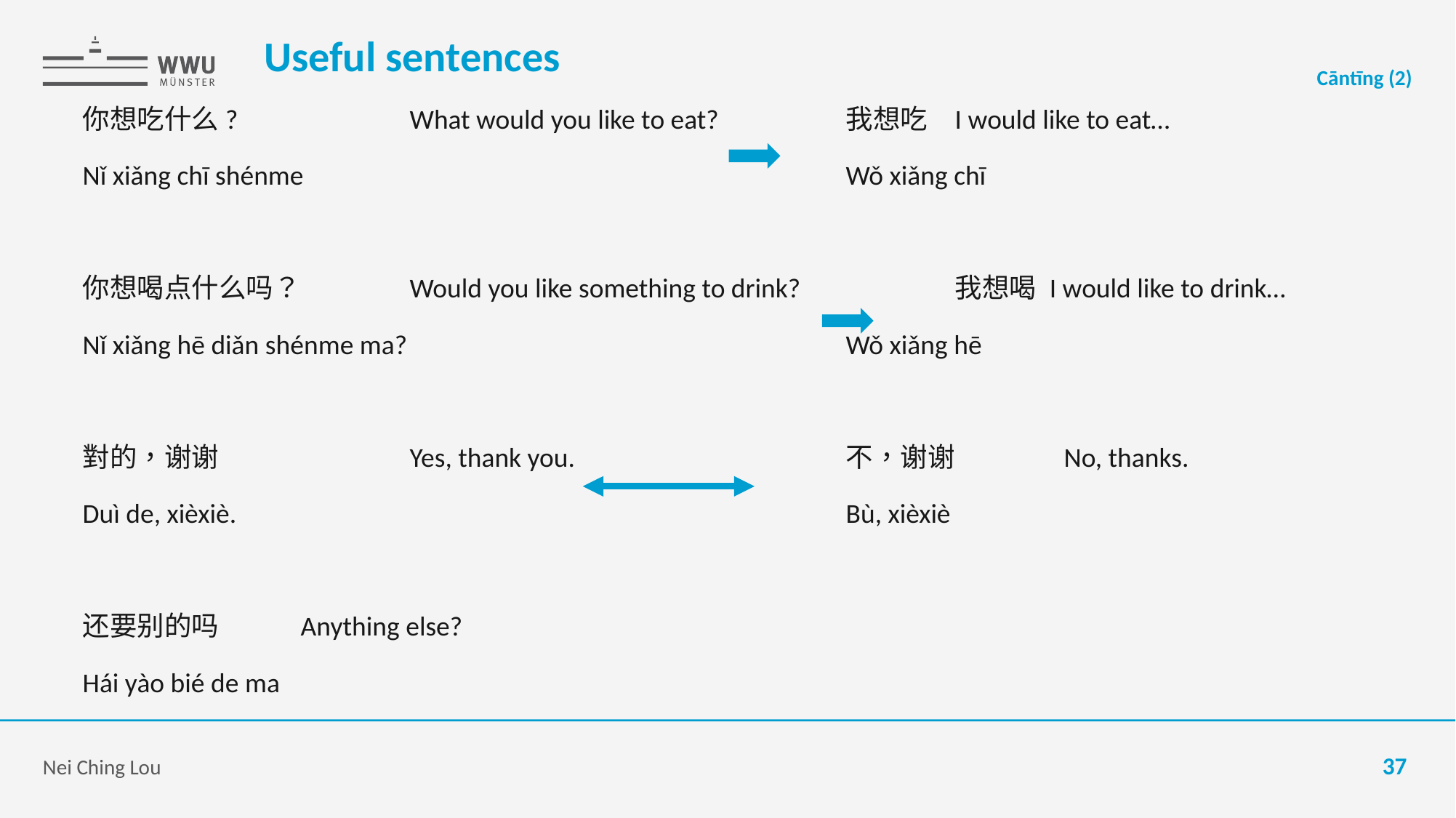

# Useful sentences
Cāntīng (2)
你想吃什么?		What would you like to eat?		我想吃	I would like to eat…
Nǐ xiǎng chī shénme					Wǒ xiǎng chī

你想喝点什么吗？	Would you like something to drink?		我想喝 I would like to drink…
Nǐ xiǎng hē diǎn shénme ma?					Wǒ xiǎng hē

對的，谢谢		Yes, thank you.			不，谢谢	No, thanks.
Duì de, xièxiè.						Bù, xièxiè

还要别的吗	Anything else?
Hái yào bié de ma

Nei Ching Lou
37